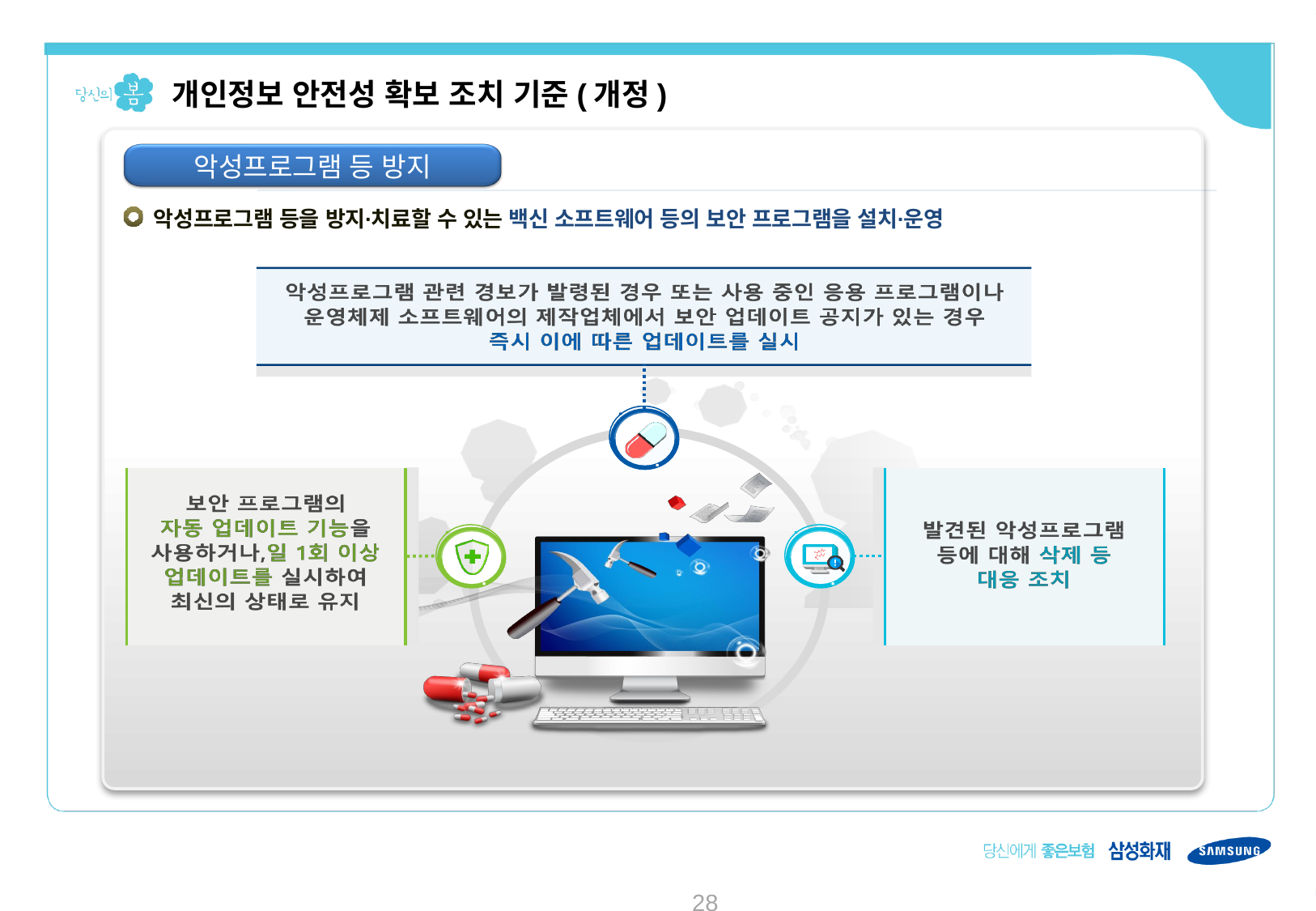

개인정보 안전성 확보 조치 기준(개정)

악성프로그램 등 방지

악성프로그램 등을 방지∙치료할 수 있는 백신 소프트웨어 등의 보안 프로그램을 설치∙운영

28